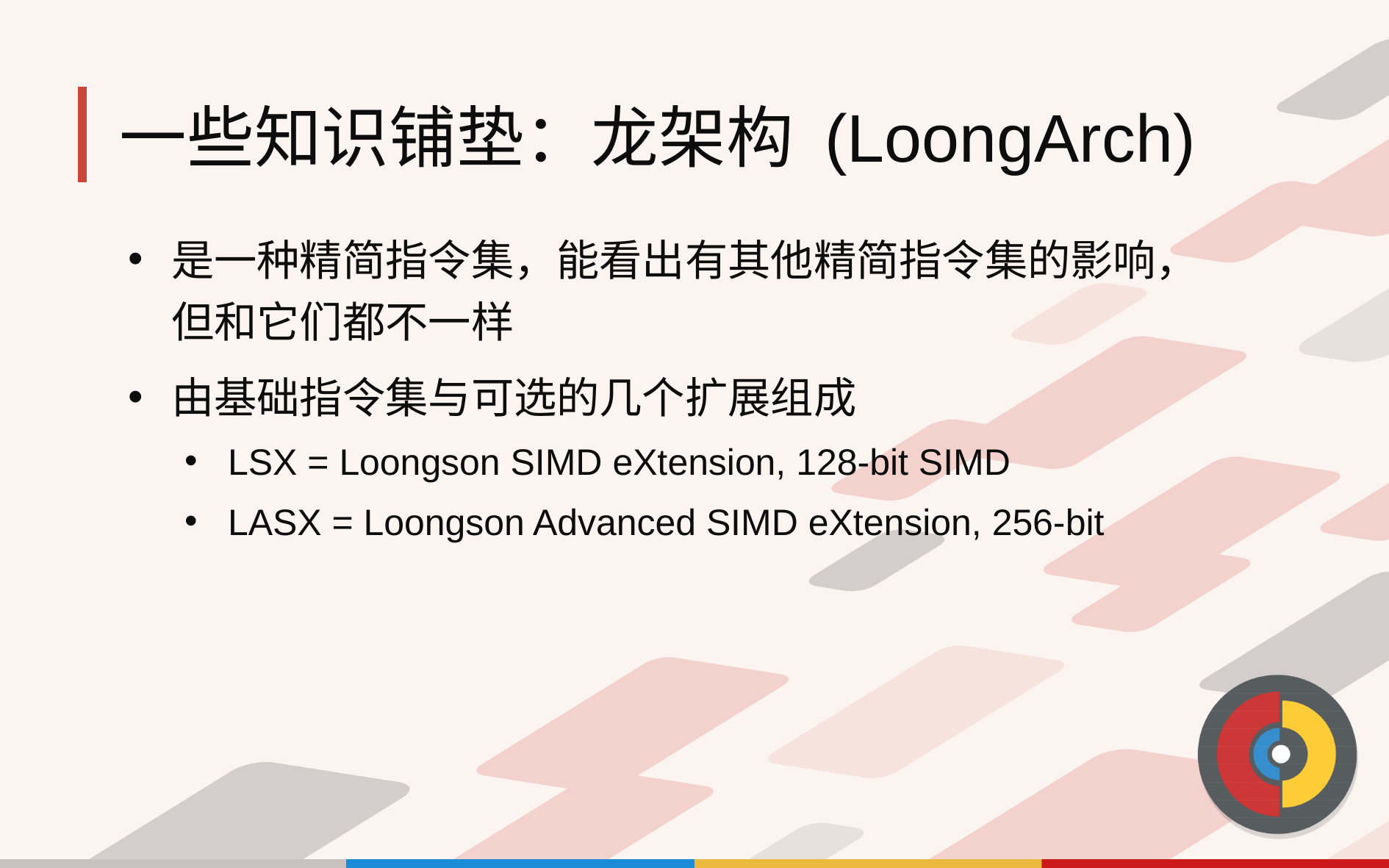

# 一些知识铺垫：龙架构 (LoongArch)
是一种精简指令集，能看出有其他精简指令集的影响，但和它们都不一样
由基础指令集与可选的几个扩展组成
LSX = Loongson SIMD eXtension, 128-bit SIMD
LASX = Loongson Advanced SIMD eXtension, 256-bit